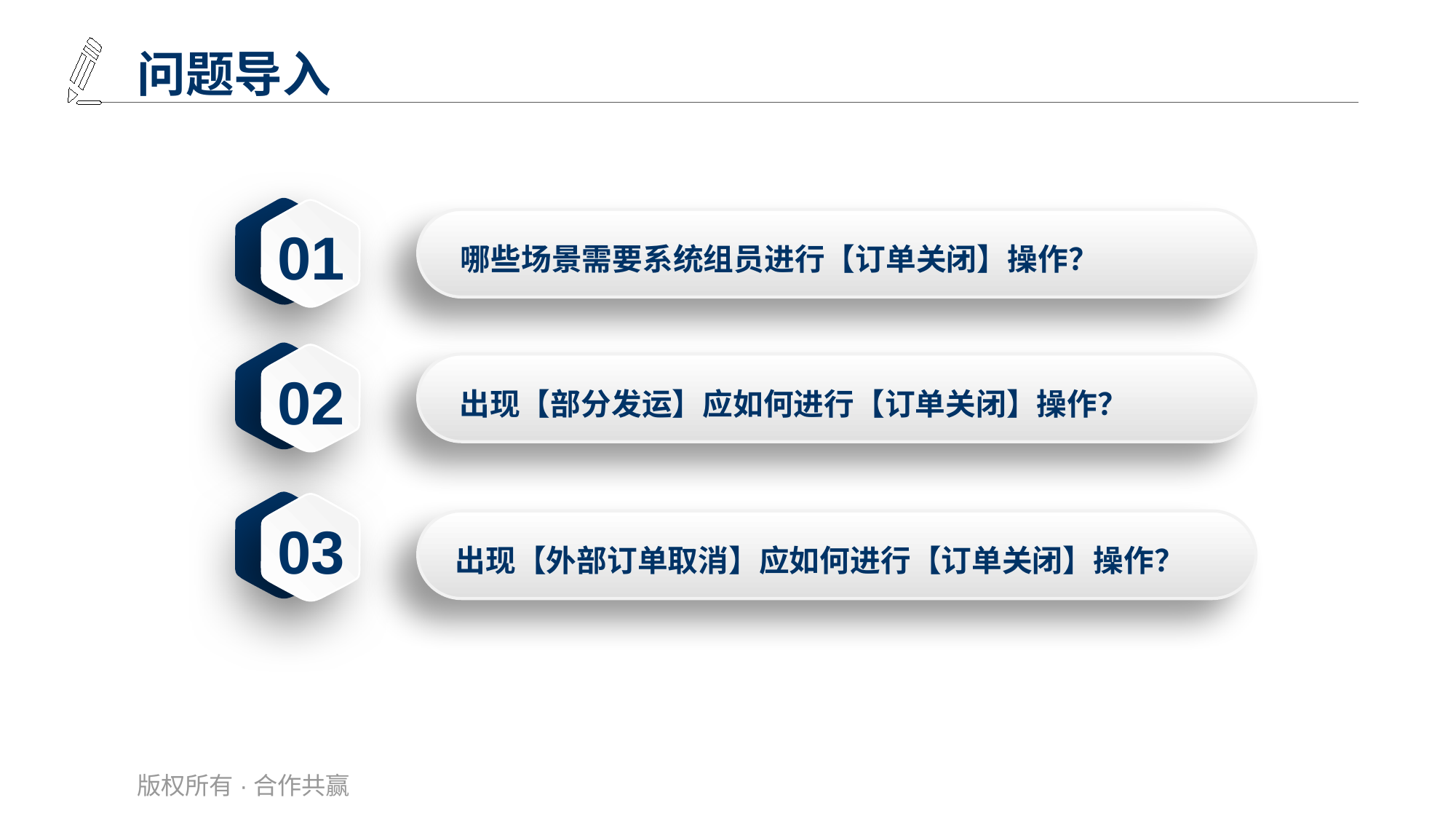

问题导入

01

哪些场景需要系统组员进行【订单关闭】操作？

02

出现【部分发运】应如何进行【订单关闭】操作？

03

出现【外部订单取消】应如何进行【订单关闭】操作？